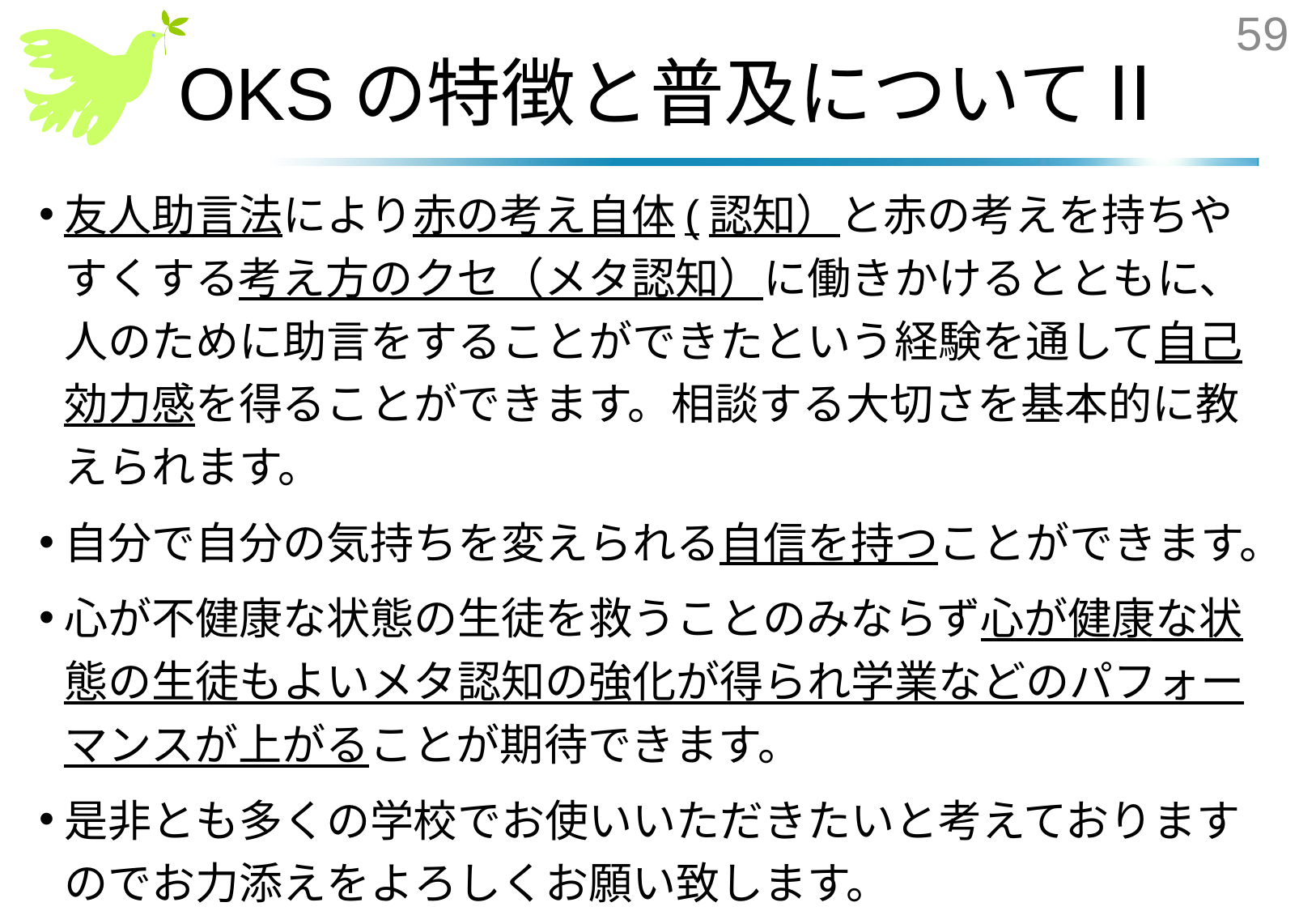

59
# OKSの特徴と普及についてⅡ
友人助言法により赤の考え自体(認知）と赤の考えを持ちやすくする考え方のクセ（メタ認知）に働きかけるとともに、人のために助言をすることができたという経験を通して自己効力感を得ることができます。相談する大切さを基本的に教えられます。
自分で自分の気持ちを変えられる自信を持つことができます。
心が不健康な状態の生徒を救うことのみならず心が健康な状態の生徒もよいメタ認知の強化が得られ学業などのパフォーマンスが上がることが期待できます。
是非とも多くの学校でお使いいただきたいと考えておりますのでお力添えをよろしくお願い致します。